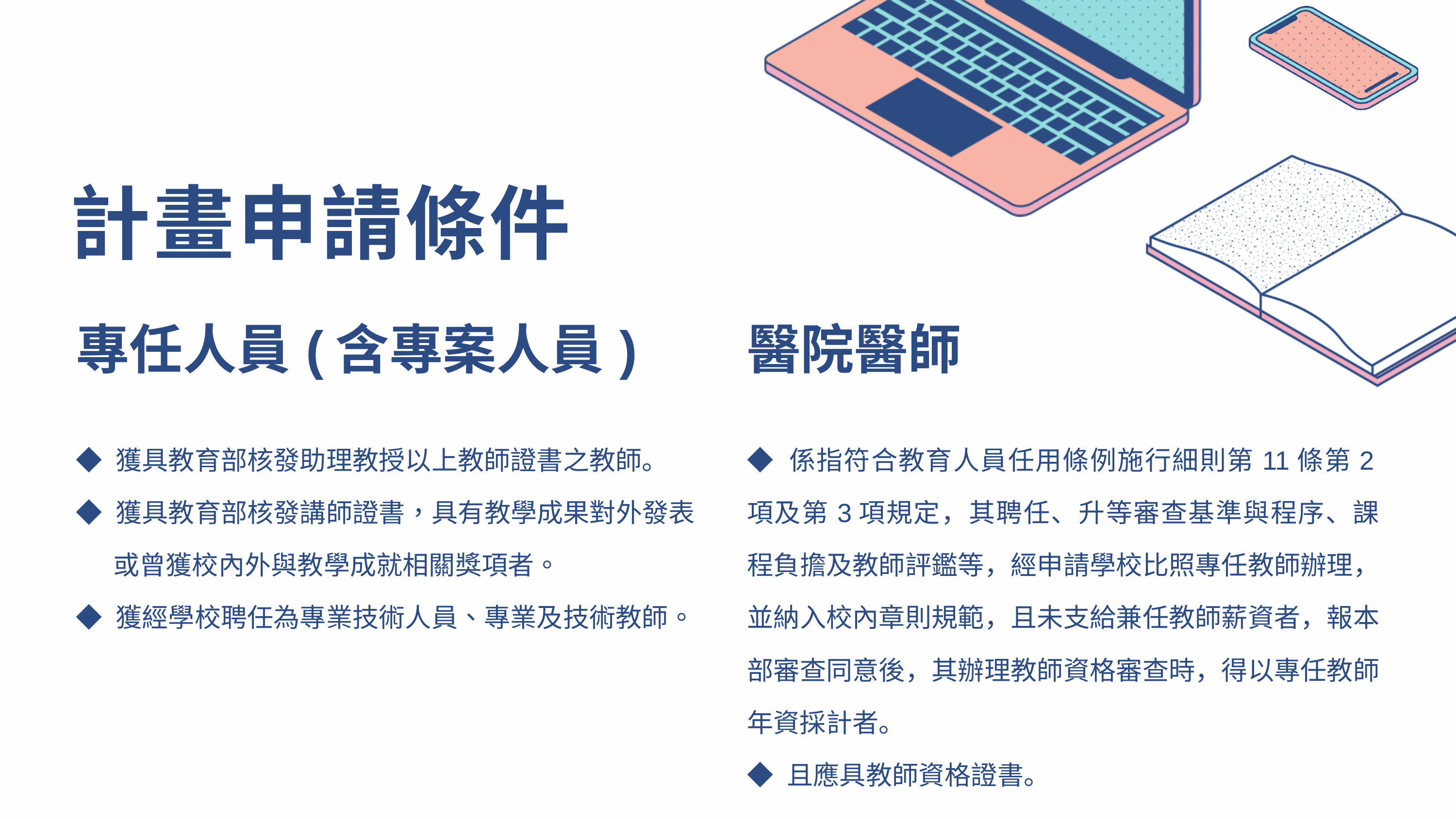

計畫申請條件
| 專任人員(含專案人員) | 醫院醫師 |
| --- | --- |
| ◆ 獲具教育部核發助理教授以上教師證書之教師。 ◆ 獲具教育部核發講師證書，具有教學成果對外發表 或曾獲校內外與教學成就相關獎項者。 ◆ 獲經學校聘任為專業技術人員、專業及技術教師。 | ◆ 係指符合教育人員任用條例施行細則第11條第2項及第3項規定，其聘任、升等審查基準與程序、課程負擔及教師評鑑等，經申請學校比照專任教師辦理，並納入校內章則規範，且未支給兼任教師薪資者，報本部審查同意後，其辦理教師資格審查時，得以專任教師年資採計者。 ◆ 且應具教師資格證書。 |